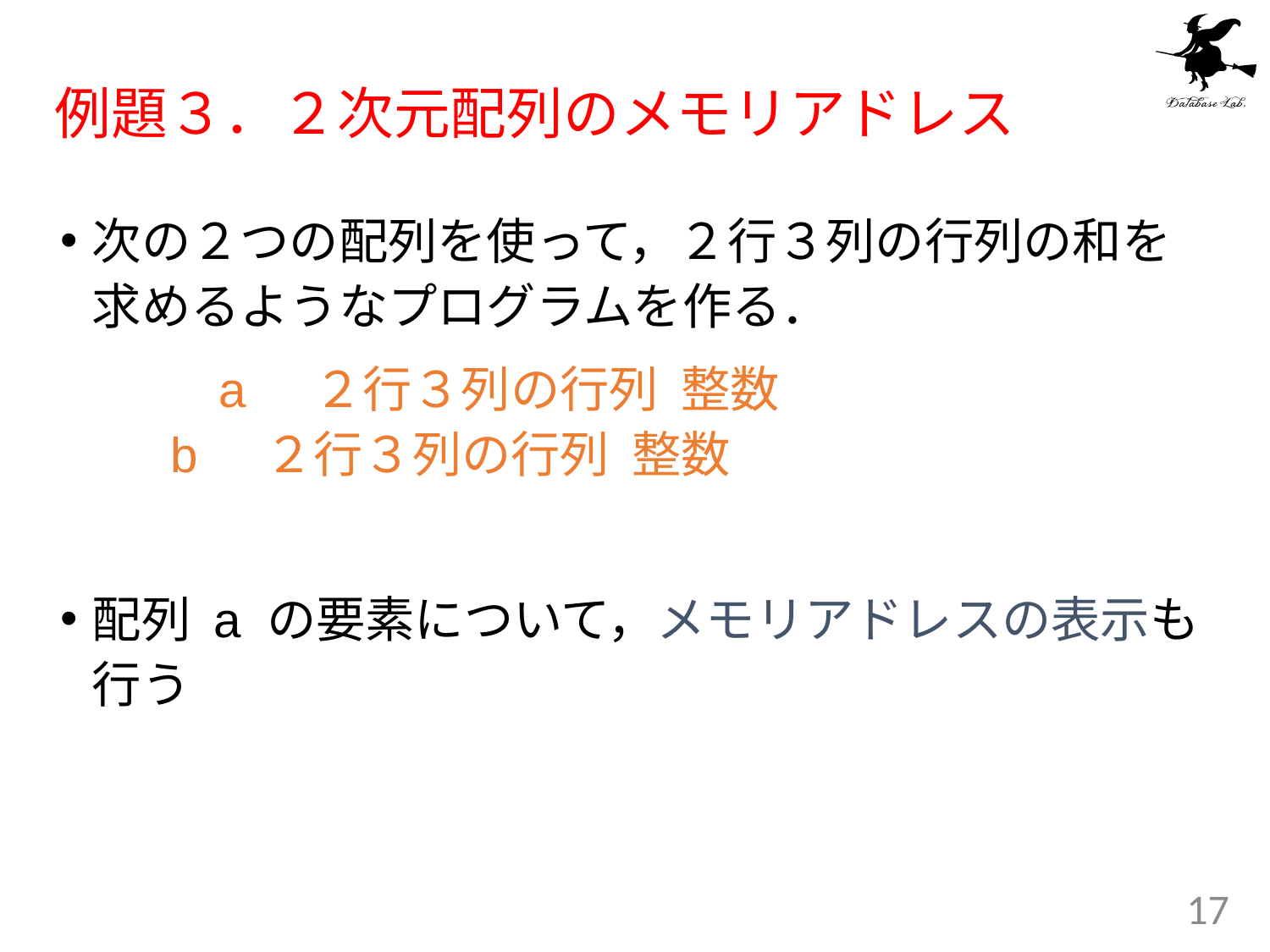

# 例題３．２次元配列のメモリアドレス
次の２つの配列を使って，２行３列の行列の和を求めるようなプログラムを作る．
	  	a    ２行３列の行列  整数
      b    ２行３列の行列  整数

配列 a の要素について，メモリアドレスの表示も行う
17